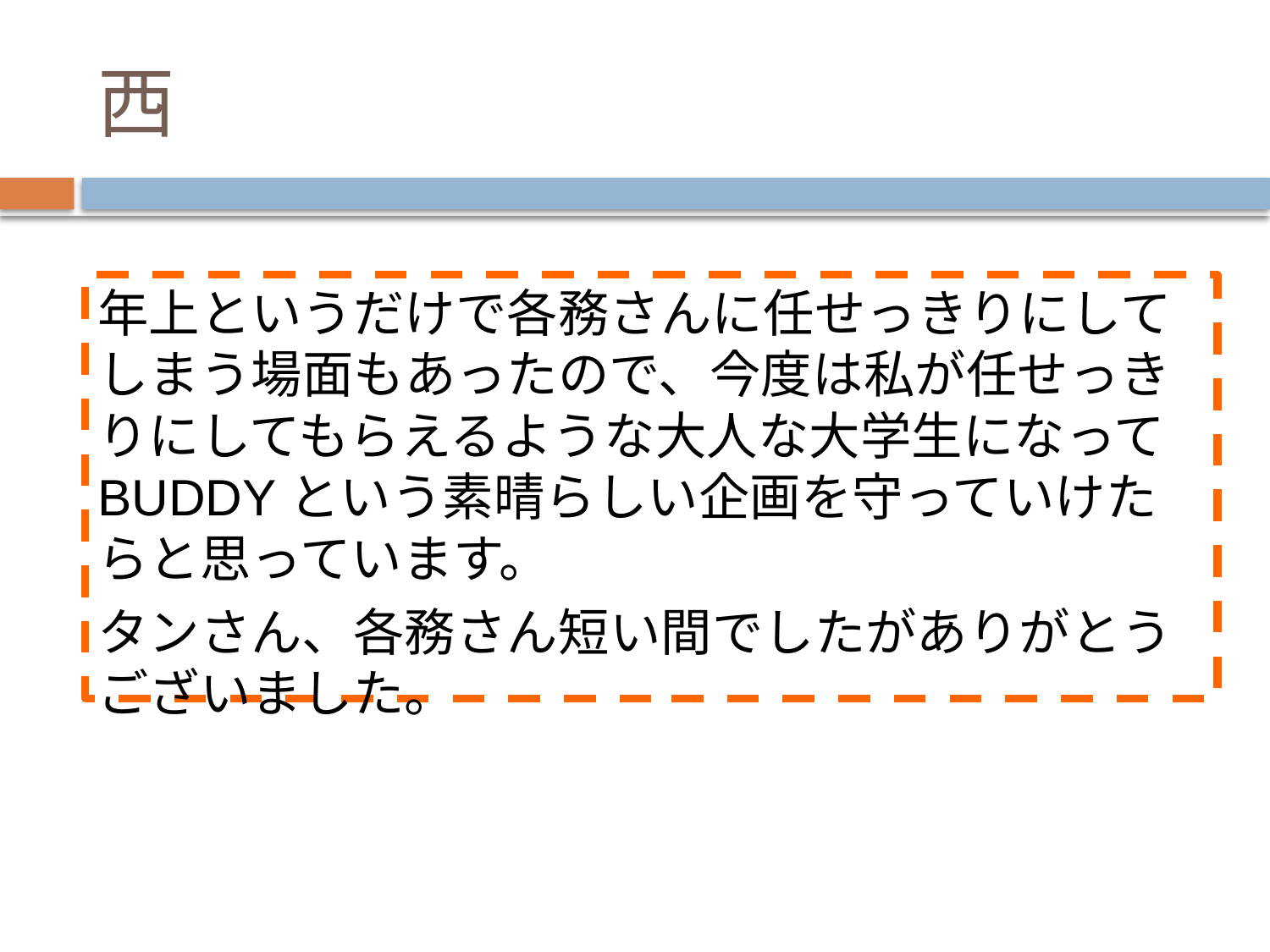

# 西
年上というだけで各務さんに任せっきりにしてしまう場面もあったので、今度は私が任せっきりにしてもらえるような大人な大学生になってBUDDYという素晴らしい企画を守っていけたらと思っています。
タンさん、各務さん短い間でしたがありがとうございました。